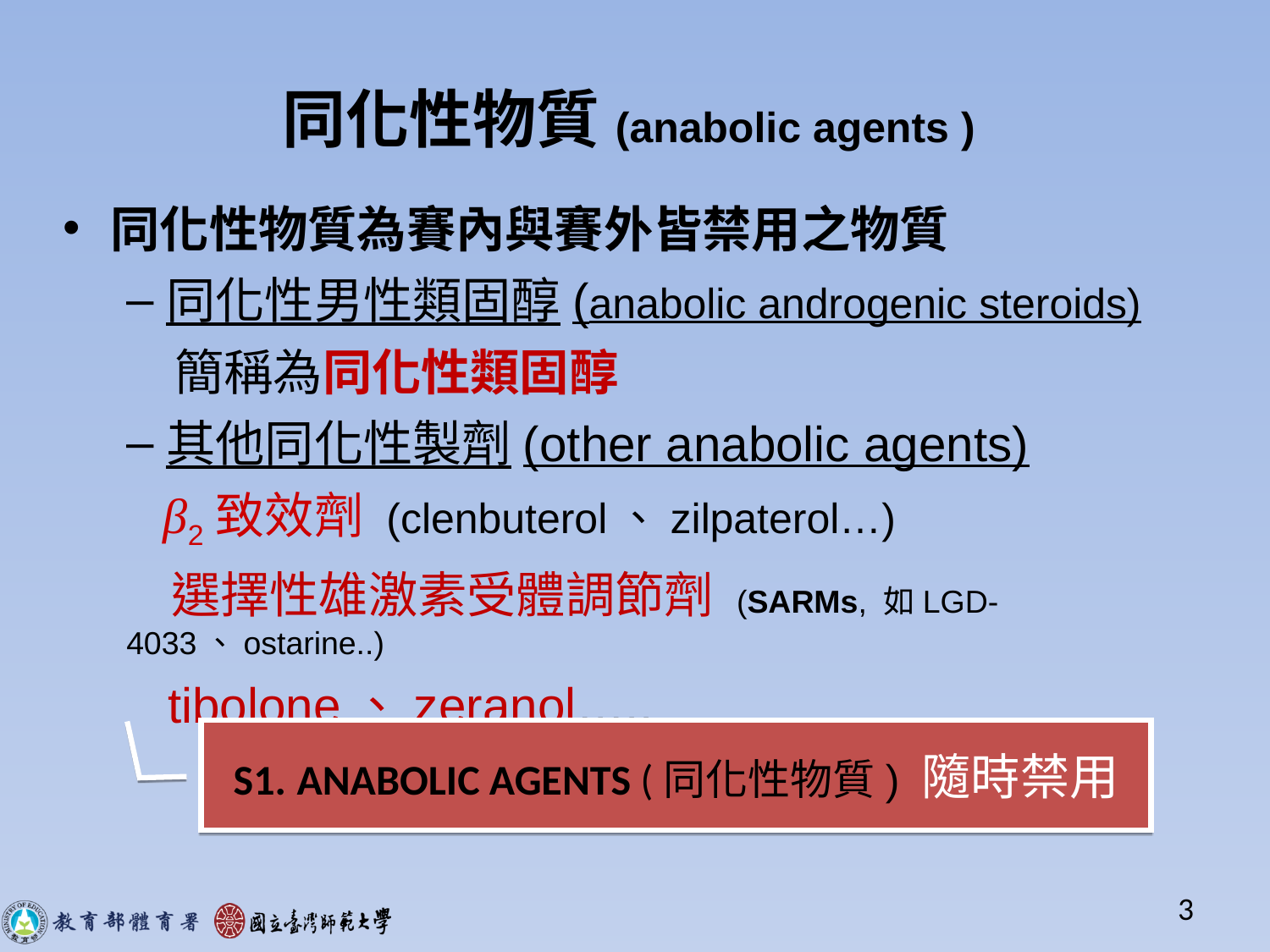

# 同化性物質(anabolic agents )
同化性物質為賽內與賽外皆禁用之物質
同化性男性類固醇(anabolic androgenic steroids)
    簡稱為同化性類固醇
其他同化性製劑(other anabolic agents)
   β2致效劑 (clenbuterol、zilpaterol…)
   選擇性雄激素受體調節劑 (SARMs, 如LGD-4033、ostarine..)
   tibolone、zeranol…..

S1. ANABOLIC AGENTS (同化性物質) 隨時禁用
3